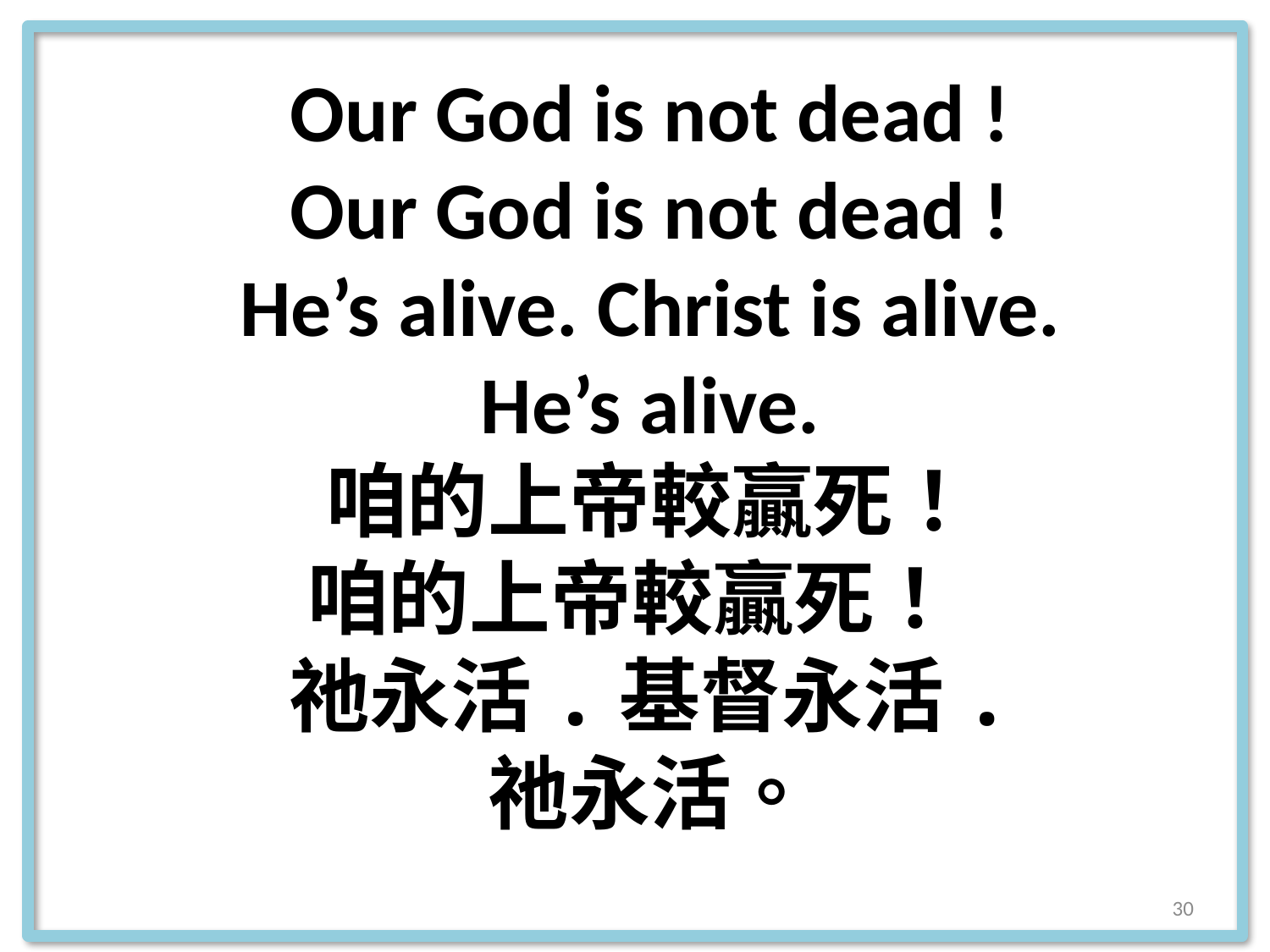

Our God is not dead !
Our God is not dead !
He’s alive. Christ is alive.
He’s alive.
咱的上帝較贏死！
咱的上帝較贏死！
祂永活.基督永活.
祂永活。

30